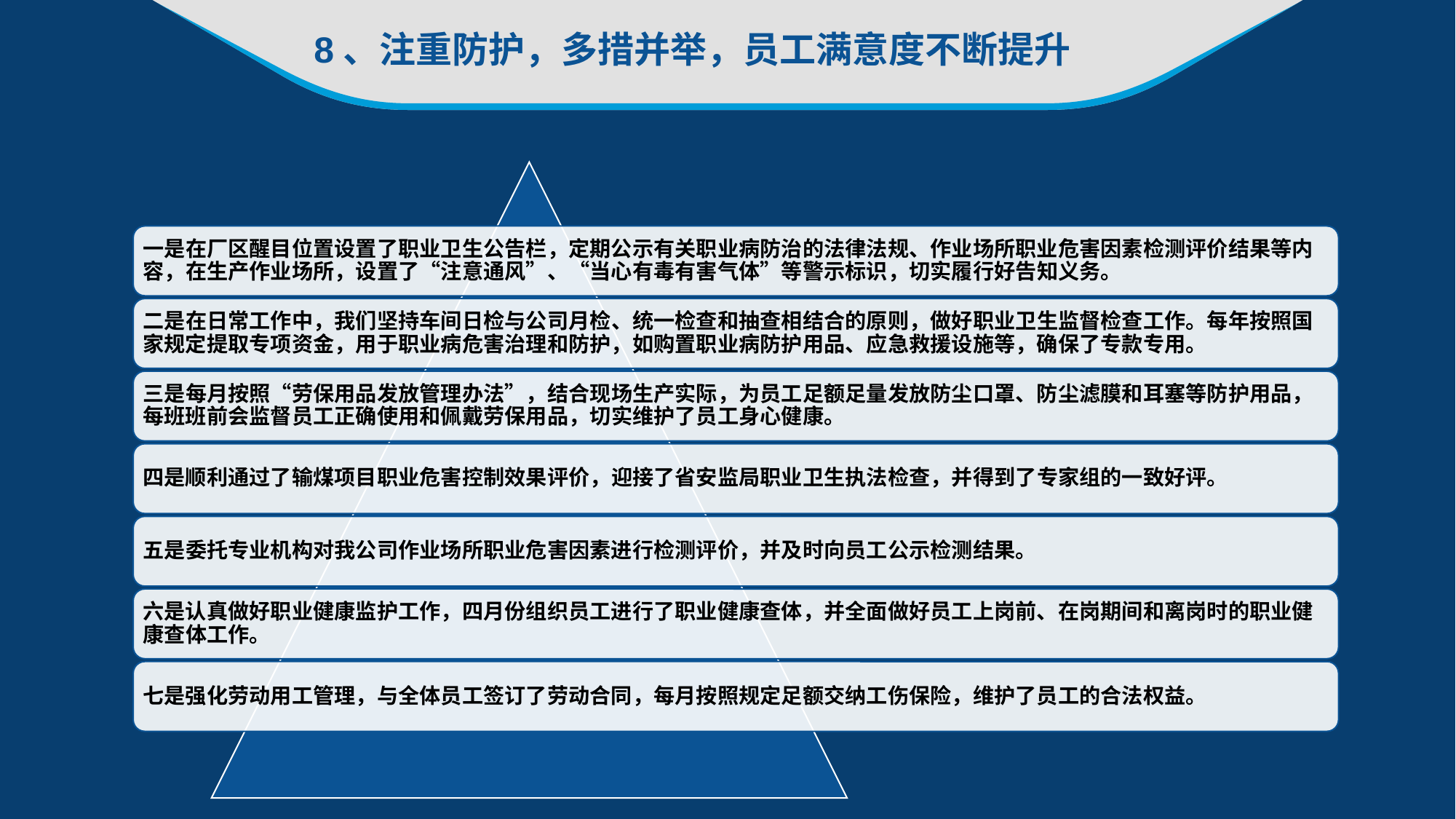

8、注重防护，多措并举，员工满意度不断提升
一是在厂区醒目位置设置了职业卫生公告栏，定期公示有关职业病防治的法律法规、作业场所职业危害因素检测评价结果等内容，在生产作业场所，设置了“注意通风”、“当心有毒有害气体”等警示标识，切实履行好告知义务。
二是在日常工作中，我们坚持车间日检与公司月检、统一检查和抽查相结合的原则，做好职业卫生监督检查工作。每年按照国家规定提取专项资金，用于职业病危害治理和防护，如购置职业病防护用品、应急救援设施等，确保了专款专用。
三是每月按照“劳保用品发放管理办法”，结合现场生产实际，为员工足额足量发放防尘口罩、防尘滤膜和耳塞等防护用品，每班班前会监督员工正确使用和佩戴劳保用品，切实维护了员工身心健康。
四是顺利通过了输煤项目职业危害控制效果评价，迎接了省安监局职业卫生执法检查，并得到了专家组的一致好评。
五是委托专业机构对我公司作业场所职业危害因素进行检测评价，并及时向员工公示检测结果。
六是认真做好职业健康监护工作，四月份组织员工进行了职业健康查体，并全面做好员工上岗前、在岗期间和离岗时的职业健康查体工作。
七是强化劳动用工管理，与全体员工签订了劳动合同，每月按照规定足额交纳工伤保险，维护了员工的合法权益。